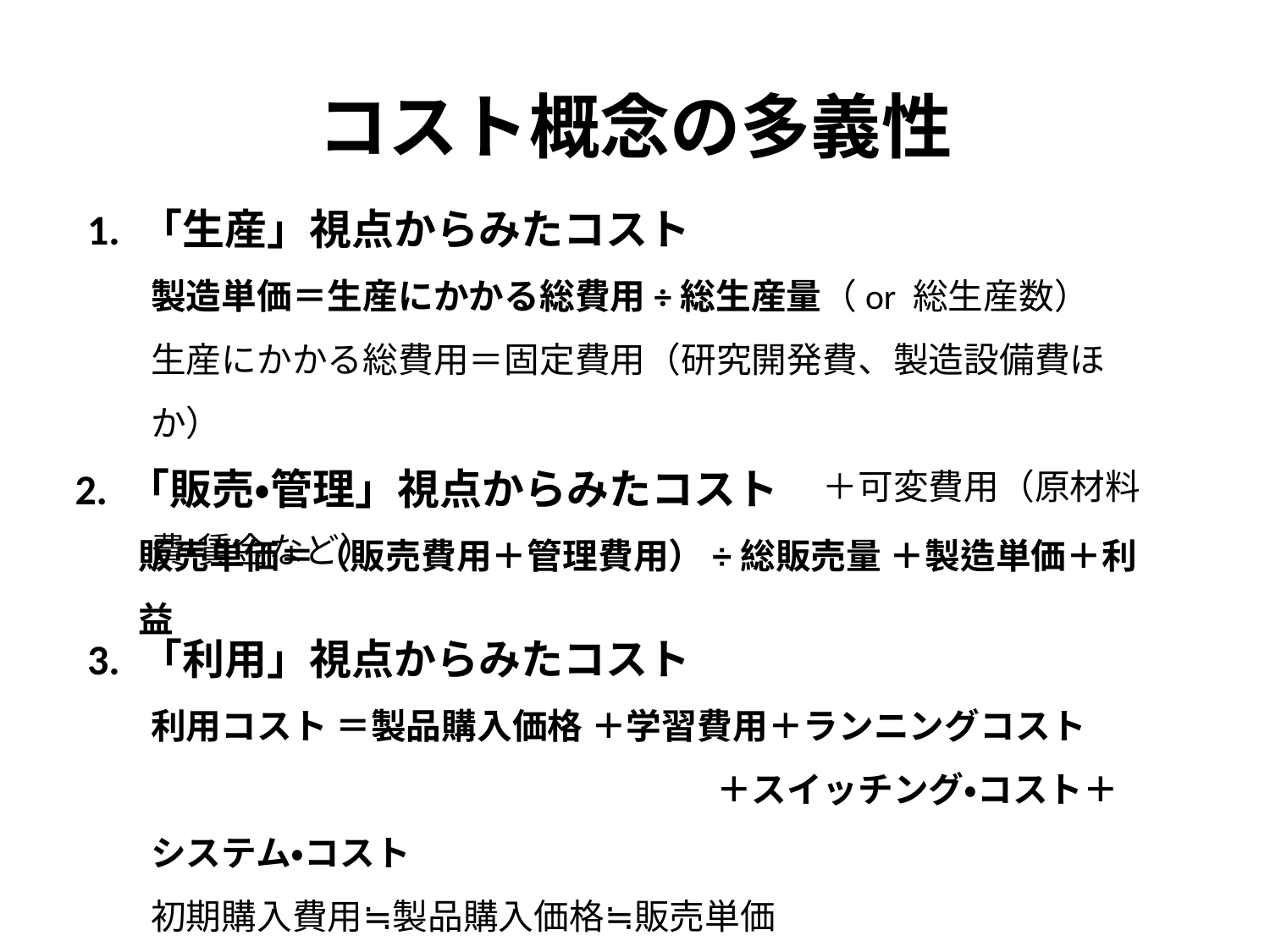

コスト概念の多義性
1. 「生産」視点からみたコスト
製造単価＝生産にかかる総費用÷総生産量（or 総生産数）
生産にかかる総費用＝固定費用（研究開発費、製造設備費ほか）
　　　　　　　　　　　　　　　　　　　＋可変費用（原材料費・賃金など）
2. 「販売・管理」視点からみたコスト
販売単価＝（販売費用＋管理費用）÷総販売量 ＋製造単価＋利益
3. 「利用」視点からみたコスト
利用コスト ＝製品購入価格 ＋学習費用＋ランニングコスト
　　　　　　　　　　　　　　　　＋スイッチング・コスト＋システム・コスト
初期購入費用≒製品購入価格≒販売単価